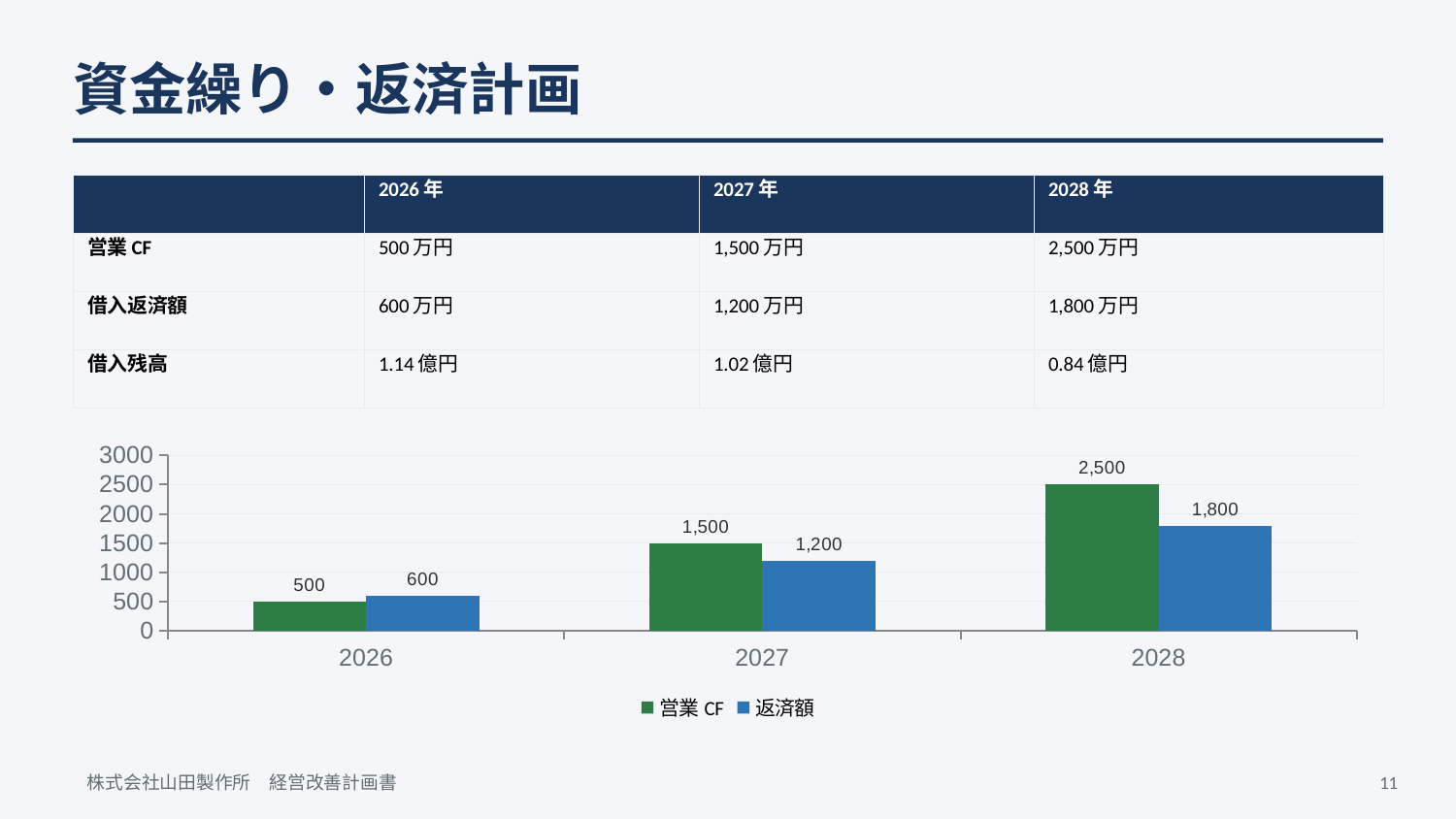

資金繰り・返済計画

|  | 2026年 | 2027年 | 2028年 |
| --- | --- | --- | --- |
| 営業CF | 500万円 | 1,500万円 | 2,500万円 |
| 借入返済額 | 600万円 | 1,200万円 | 1,800万円 |
| 借入残高 | 1.14億円 | 1.02億円 | 0.84億円 |

### Chart

| Category | 営業CF | 返済額 |
|---|---|---|
| 2026 | 500.0 | 600.0 |
| 2027 | 1500.0 | 1200.0 |
| 2028 | 2500.0 | 1800.0 |
株式会社山田製作所　経営改善計画書
11